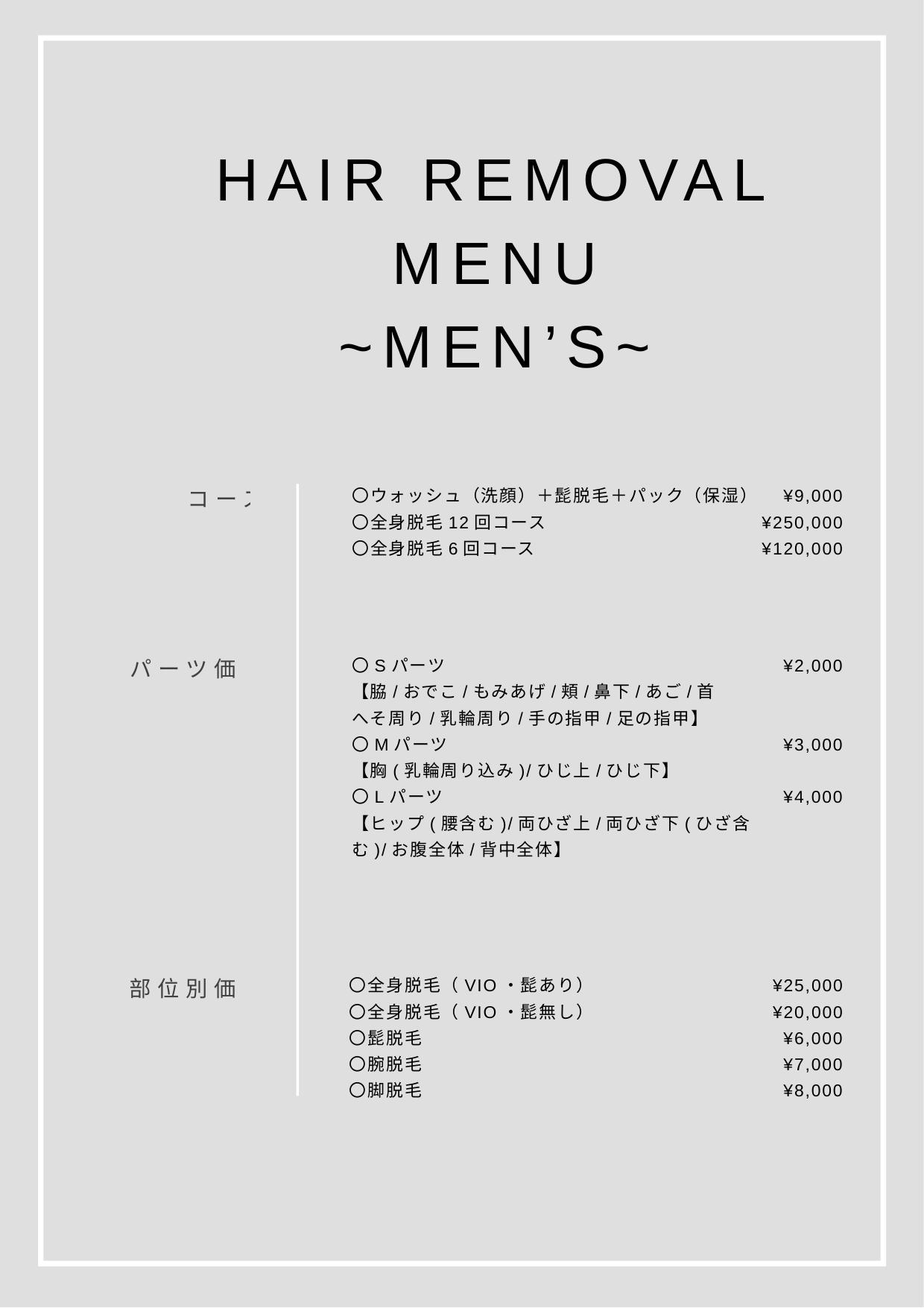

HAIR REMOVAL MENU
~MEN’S~
コース
〇ウォッシュ（洗顔）＋髭脱毛＋パック（保湿）
〇全身脱毛12回コース
〇全身脱毛6回コース
¥9,000
¥250,000
¥120,000

パーツ価格
〇Sパーツ
【脇/おでこ/もみあげ/頬/鼻下/あご/首
へそ周り/乳輪周り/手の指甲/足の指甲】
〇Mパーツ
【胸(乳輪周り込み)/ひじ上/ひじ下】
〇Lパーツ
【ヒップ(腰含む)/両ひざ上/両ひざ下(ひざ含む)/お腹全体/背中全体】
¥2,000

¥3,000

¥4,000

部位別価格
〇全身脱毛（VIO・髭あり）
〇全身脱毛（VIO・髭無し）
〇髭脱毛
〇腕脱毛
〇脚脱毛
¥25,000
¥20,000
¥6,000
¥7,000
¥8,000